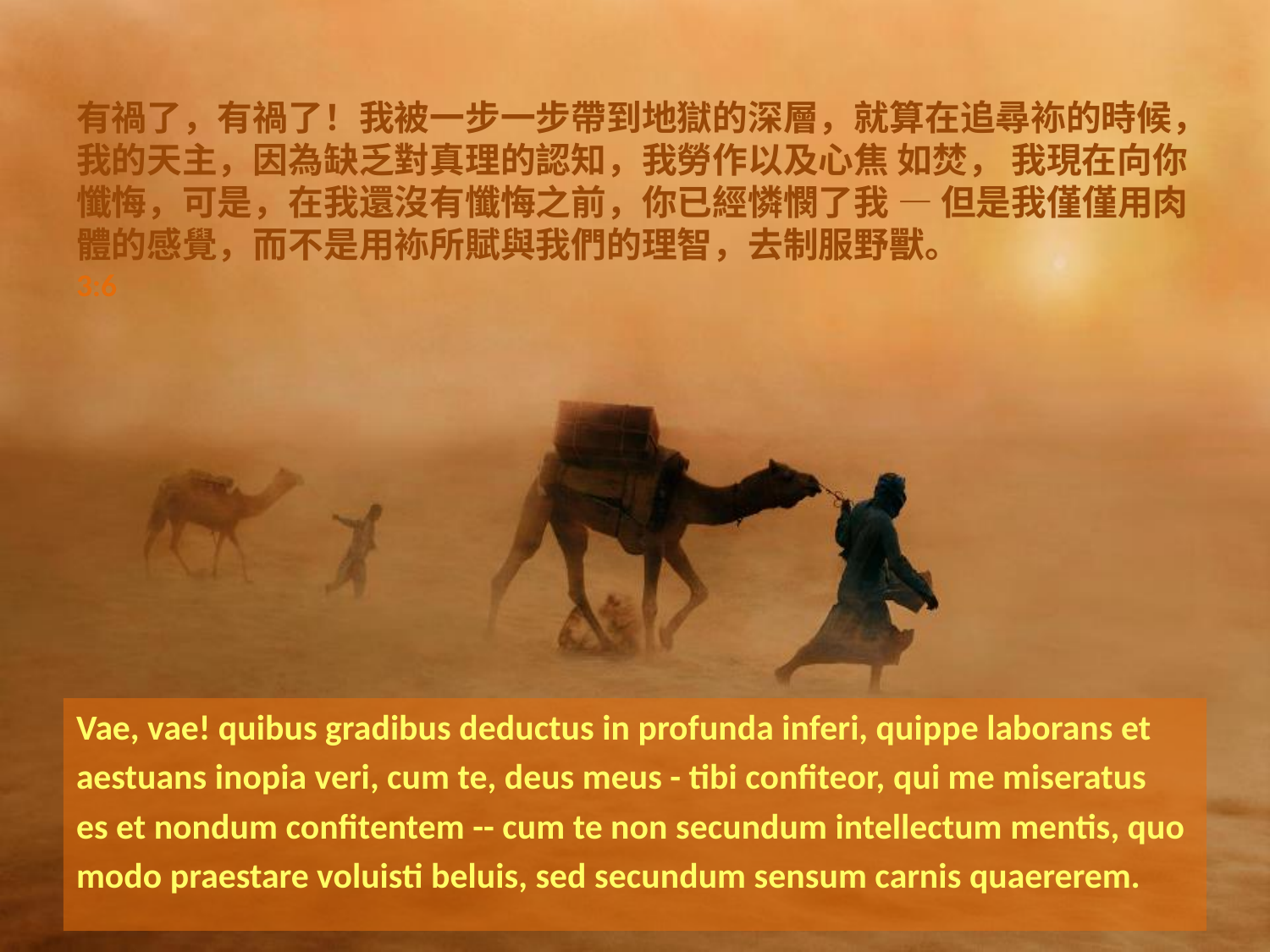

# 有禍了，有禍了！我被一步一步帶到地獄的深層，就算在追尋袮的時候，我的天主，因為缺乏對真理的認知，我勞作以及心焦 如焚， 我現在向你懺悔，可是，在我還沒有懺悔之前，你已經憐憫了我 — 但是我僅僅用肉體的感覺，而不是用袮所賦與我們的理智，去制服野獸。	                       3:6

Vae, vae! quibus gradibus deductus in profunda inferi, quippe laborans et
aestuans inopia veri, cum te, deus meus - tibi confiteor, qui me miseratus
es et nondum confitentem -- cum te non secundum intellectum mentis, quo
modo praestare voluisti beluis, sed secundum sensum carnis quaererem.